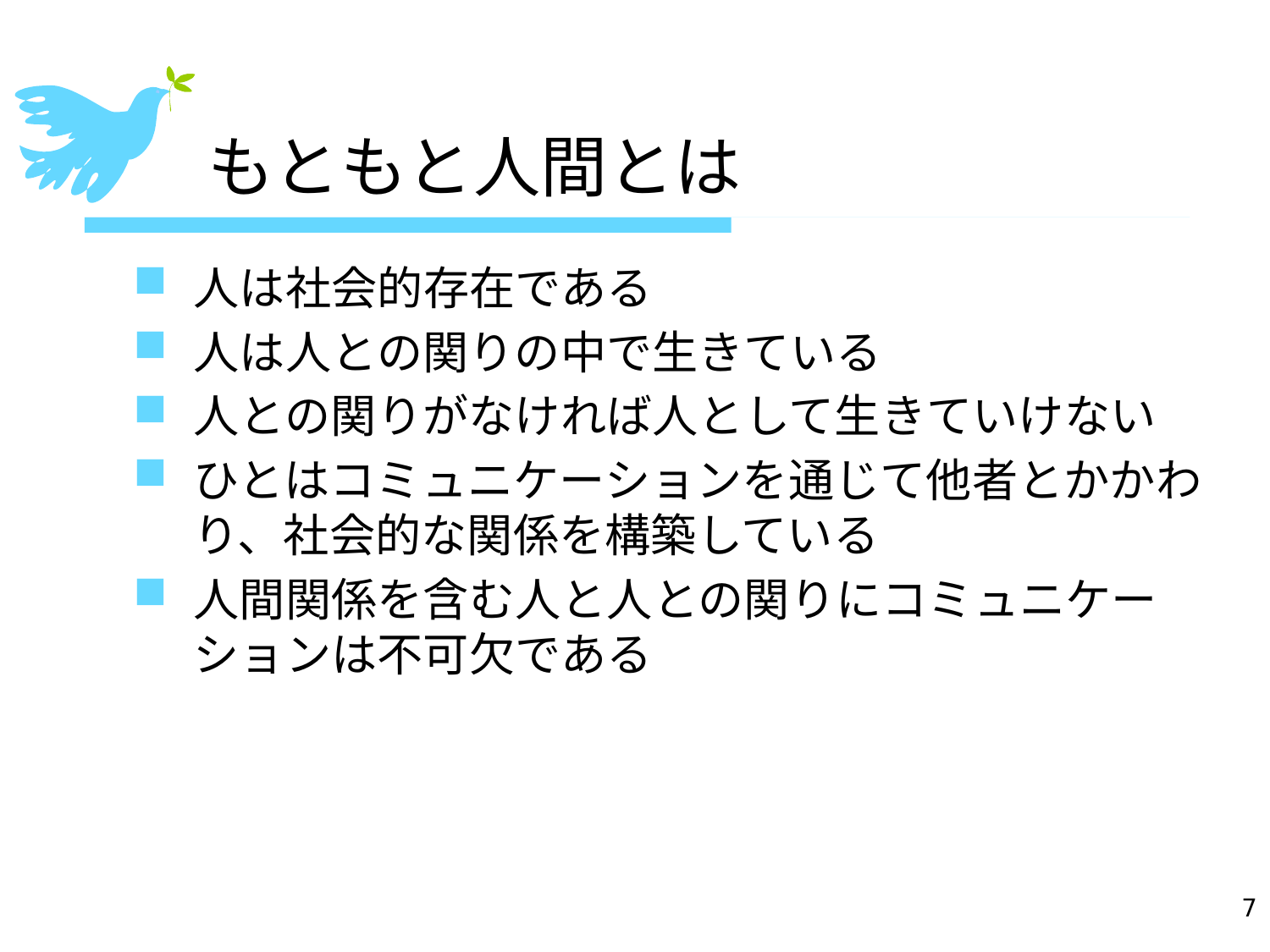

# もともと人間とは
人は社会的存在である
人は人との関りの中で生きている
人との関りがなければ人として生きていけない
ひとはコミュニケーションを通じて他者とかかわり、社会的な関係を構築している
人間関係を含む人と人との関りにコミュニケーションは不可欠である

7